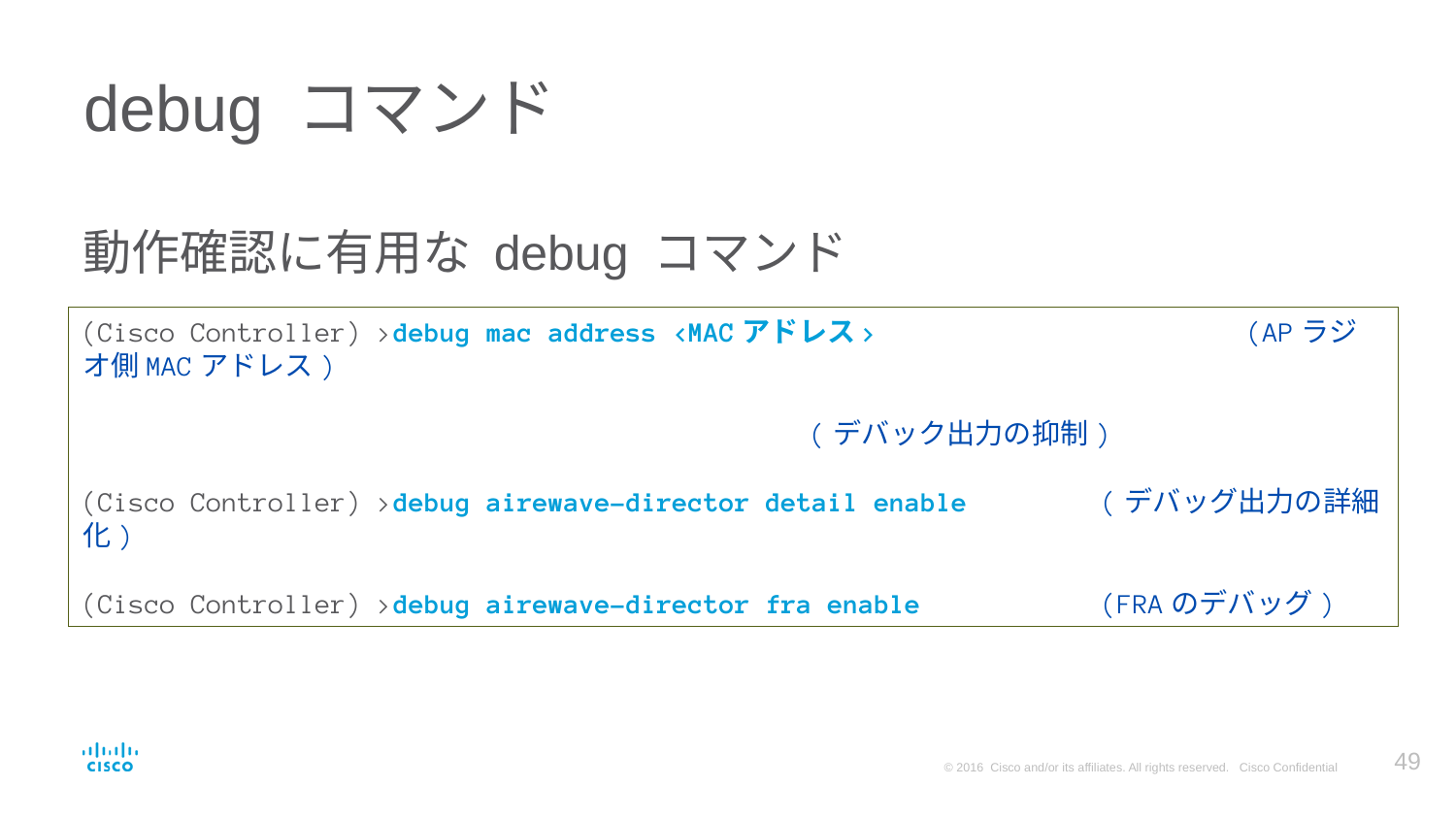

# debug コマンド
動作確認に有用な debug コマンド
(Cisco Controller) >debug mac address <MACアドレス>			(APラジオ側MACアドレス)
													(デバック出力の抑制)

(Cisco Controller) >debug airewave-director detail enable	(デバッグ出力の詳細化)

(Cisco Controller) >debug airewave-director fra enable		(FRAのデバッグ)